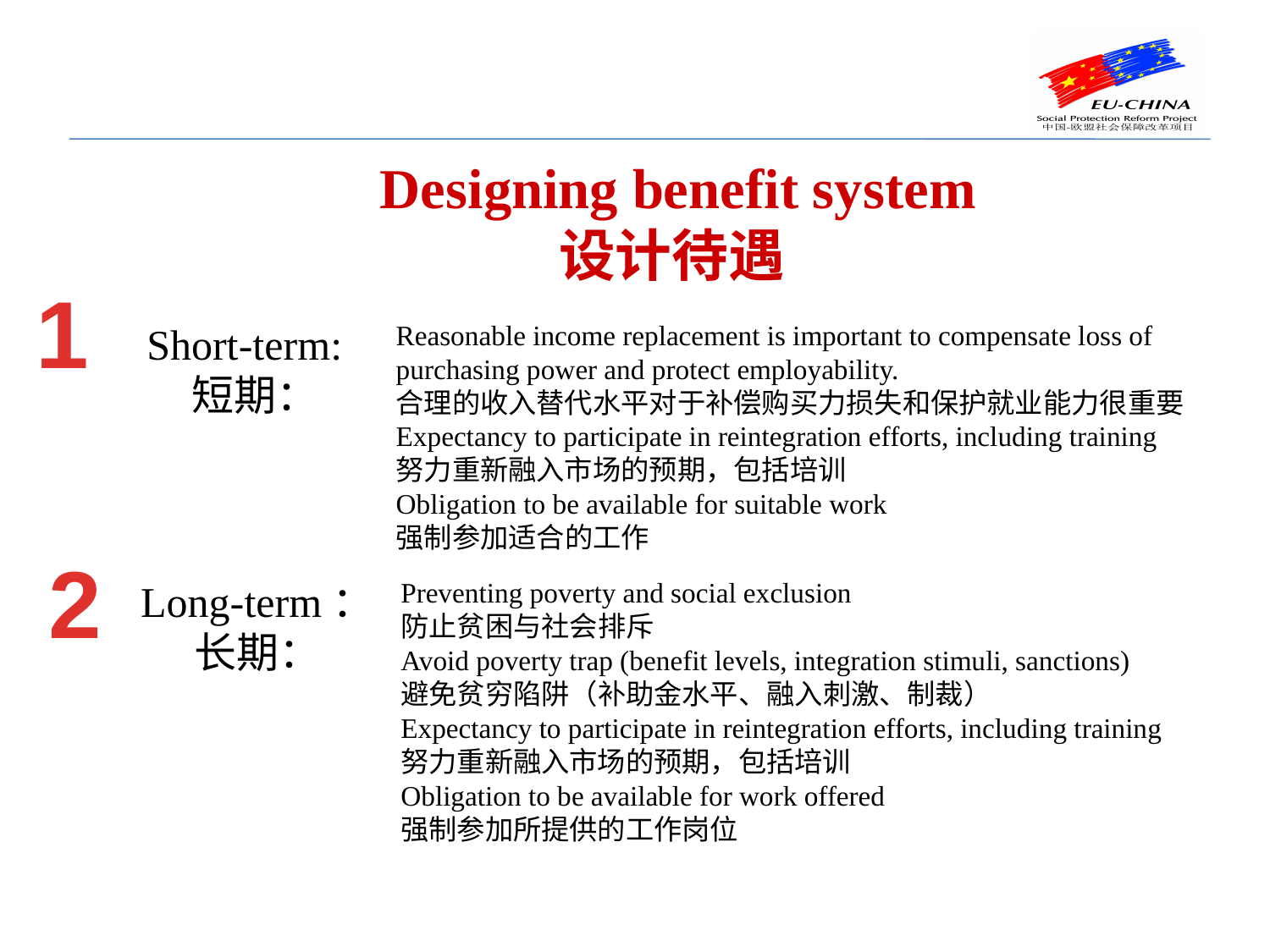

Designing benefit system
设计待遇
1
Reasonable income replacement is important to compensate loss of
purchasing power and protect employability.
合理的收入替代水平对于补偿购买力损失和保护就业能力很重要
Expectancy to participate in reintegration efforts, including training
努力重新融入市场的预期，包括培训
Obligation to be available for suitable work
强制参加适合的工作
Short-term:
短期：
2
Long-term：
长期：
Preventing poverty and social exclusion
防止贫困与社会排斥
Avoid poverty trap (benefit levels, integration stimuli, sanctions)
避免贫穷陷阱（补助金水平、融入刺激、制裁）
Expectancy to participate in reintegration efforts, including training
努力重新融入市场的预期，包括培训
Obligation to be available for work offered
强制参加所提供的工作岗位